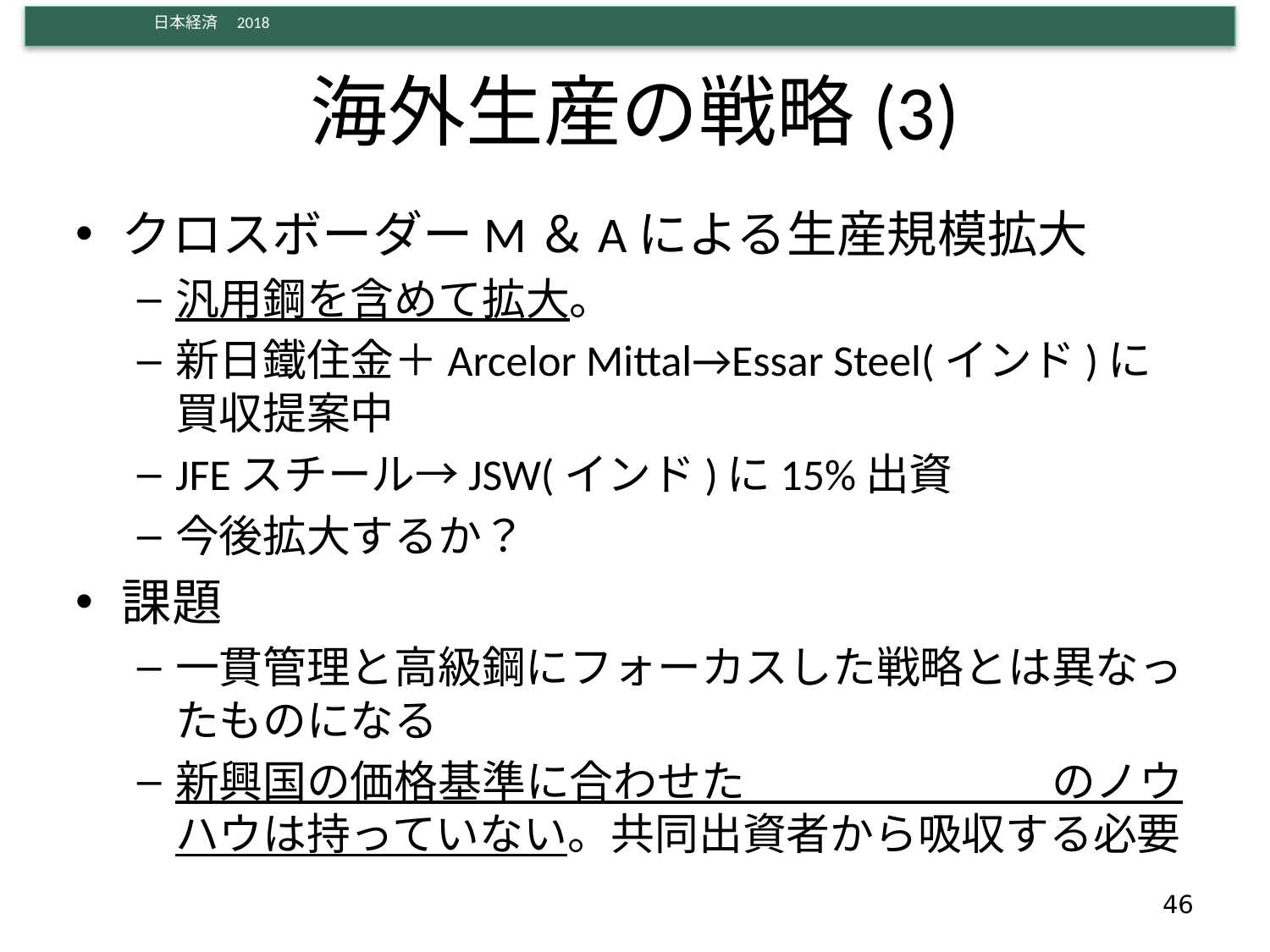

# 海外生産の戦略(3)
クロスボーダーM＆Aによる生産規模拡大
汎用鋼を含めて拡大。
新日鐵住金＋Arcelor Mittal→Essar Steel(インド)に買収提案中
JFEスチール→JSW(インド)に15%出資
今後拡大するか？
課題
一貫管理と高級鋼にフォーカスした戦略とは異なったものになる
新興国の価格基準に合わせた＿＿＿　＿＿＿のノウハウは持っていない。共同出資者から吸収する必要

46